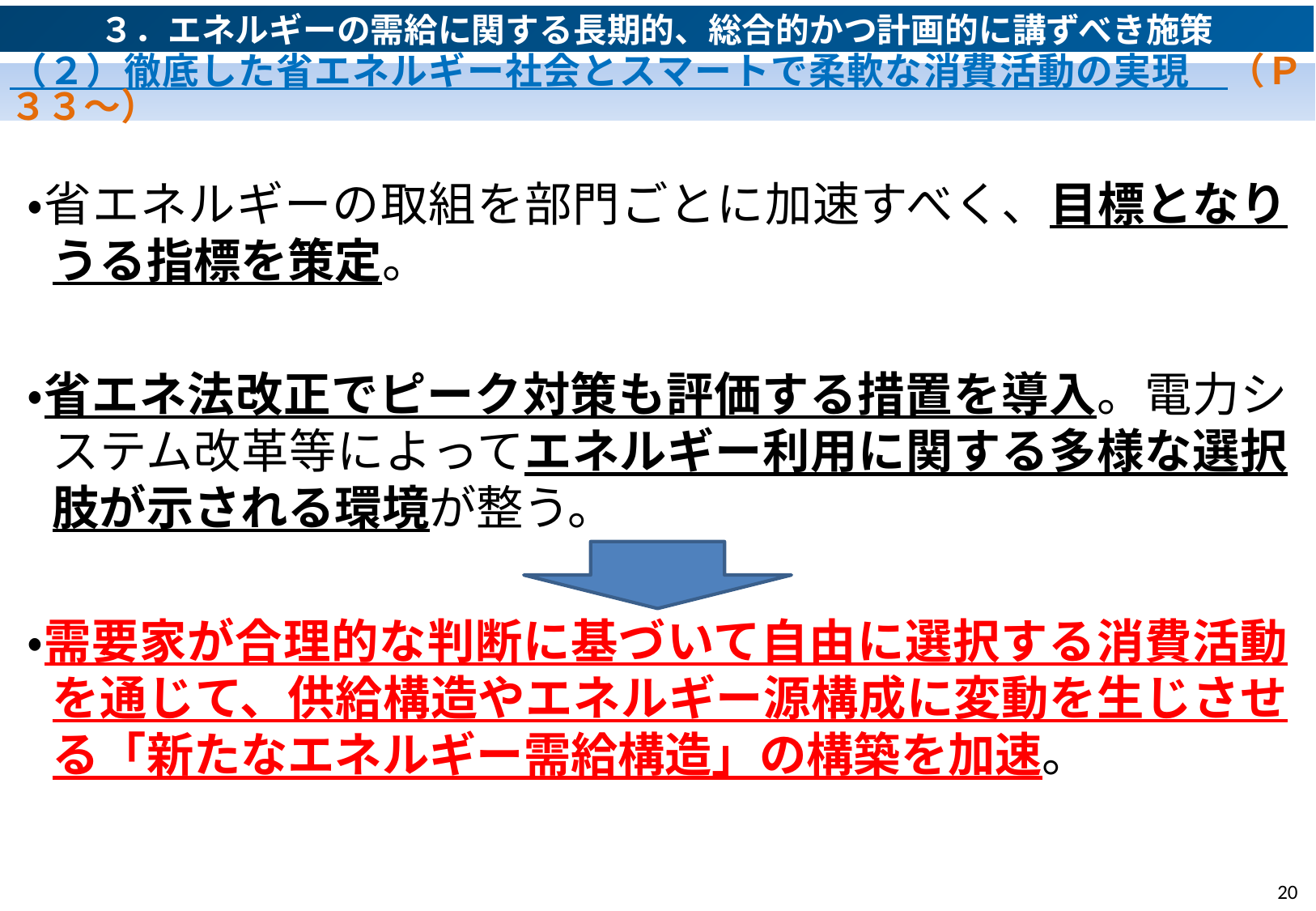

# ３．エネルギーの需給に関する長期的、総合的かつ計画的に講ずべき施策
（２）徹底した省エネルギー社会とスマートで柔軟な消費活動の実現　（Ｐ３３～）
・省エネルギーの取組を部門ごとに加速すべく、目標となりうる指標を策定。

・省エネ法改正でピーク対策も評価する措置を導入。電力システム改革等によってエネルギー利用に関する多様な選択肢が示される環境が整う。

・需要家が合理的な判断に基づいて自由に選択する消費活動を通じて、供給構造やエネルギー源構成に変動を生じさせる「新たなエネルギー需給構造」の構築を加速。

20